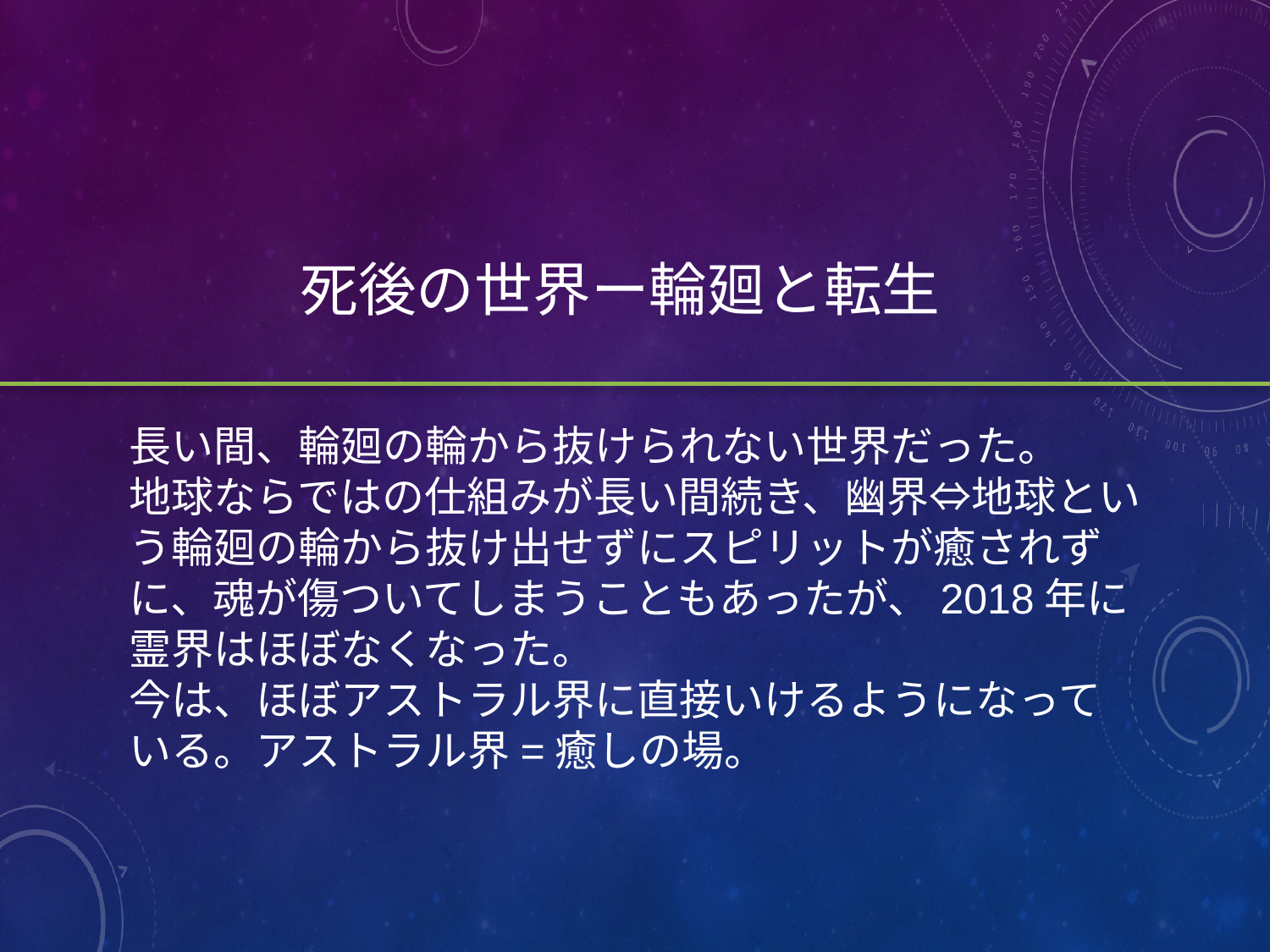

死後の世界ー輪廻と転生

長い間、輪廻の輪から抜けられない世界だった。
地球ならではの仕組みが長い間続き、幽界⇔地球という輪廻の輪から抜け出せずにスピリットが癒されずに、魂が傷ついてしまうこともあったが、2018年に霊界はほぼなくなった。
今は、ほぼアストラル界に直接いけるようになっている。アストラル界=癒しの場。